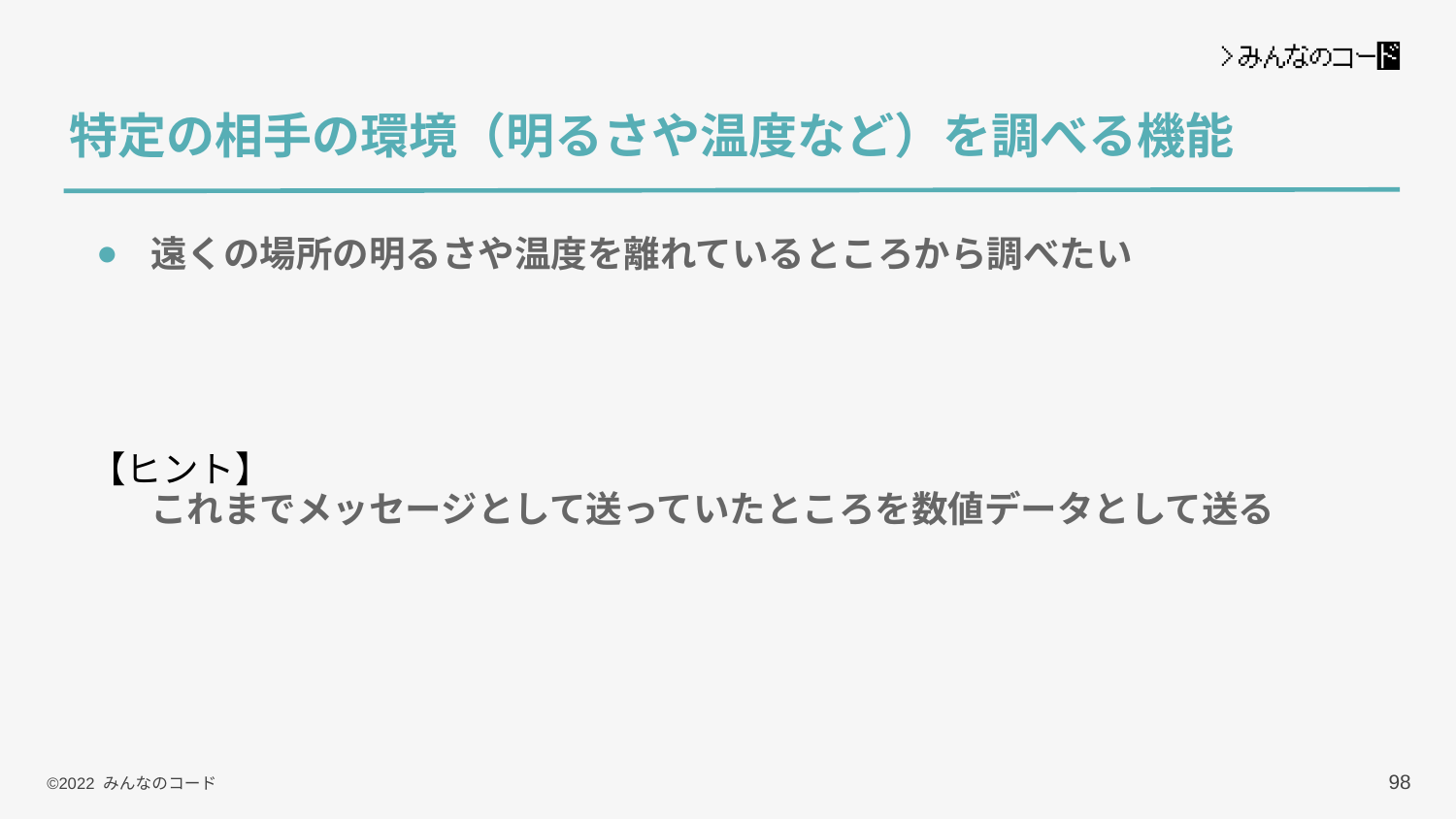

# 特定の相手の環境（明るさや温度など）を調べる機能
遠くの場所の明るさや温度を離れているところから調べたい

これまでメッセージとして送っていたところを数値データとして送る
【ヒント】